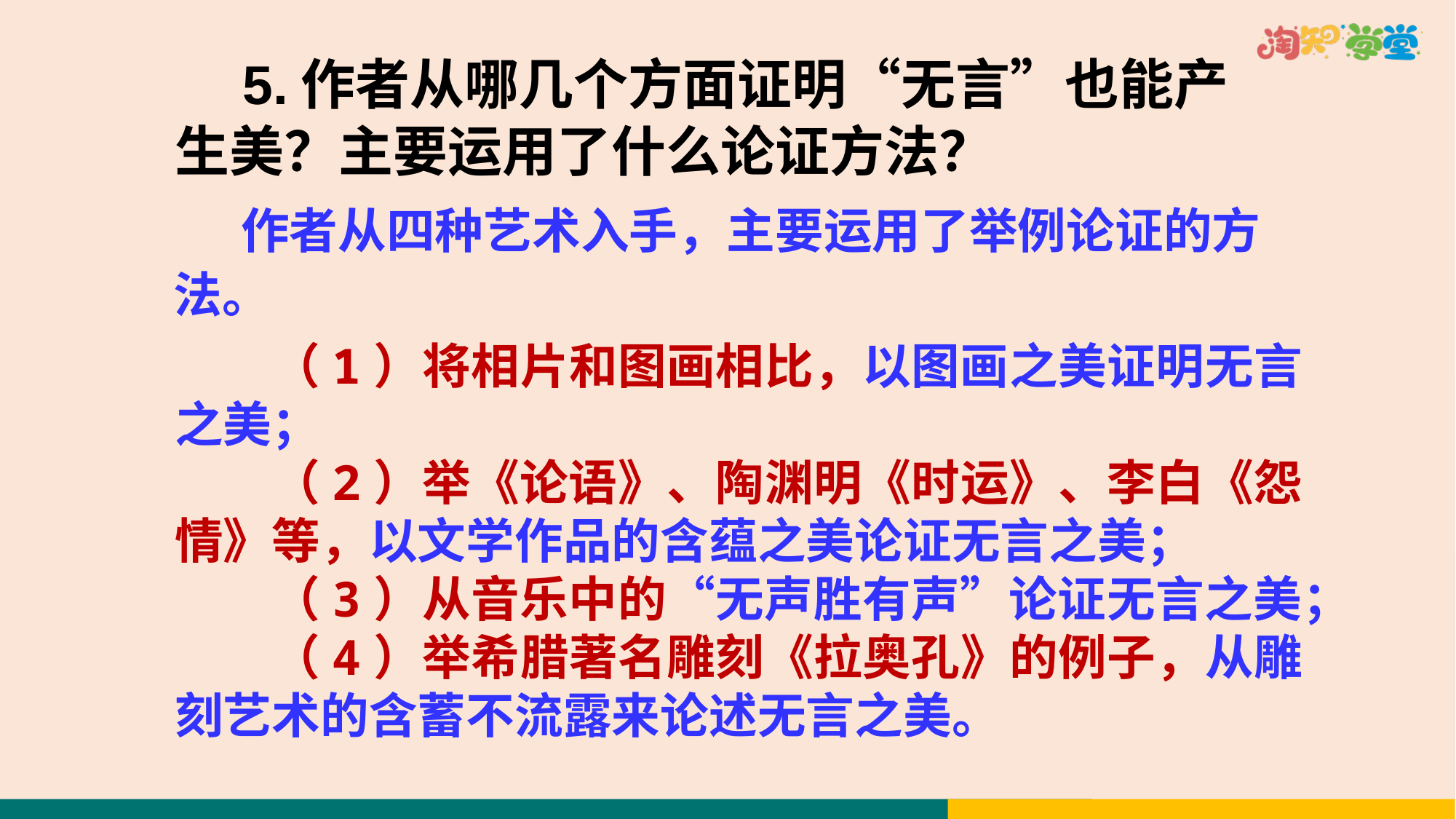

5.作者从哪几个方面证明“无言”也能产生美？主要运用了什么论证方法？
     作者从四种艺术入手，主要运用了举例论证的方法。
（1）将相片和图画相比，以图画之美证明无言之美；
（2）举《论语》、陶渊明《时运》、李白《怨情》等，以文学作品的含蕴之美论证无言之美；
（3）从音乐中的“无声胜有声”论证无言之美；
（4）举希腊著名雕刻《拉奥孔》的例子，从雕刻艺术的含蓄不流露来论述无言之美。